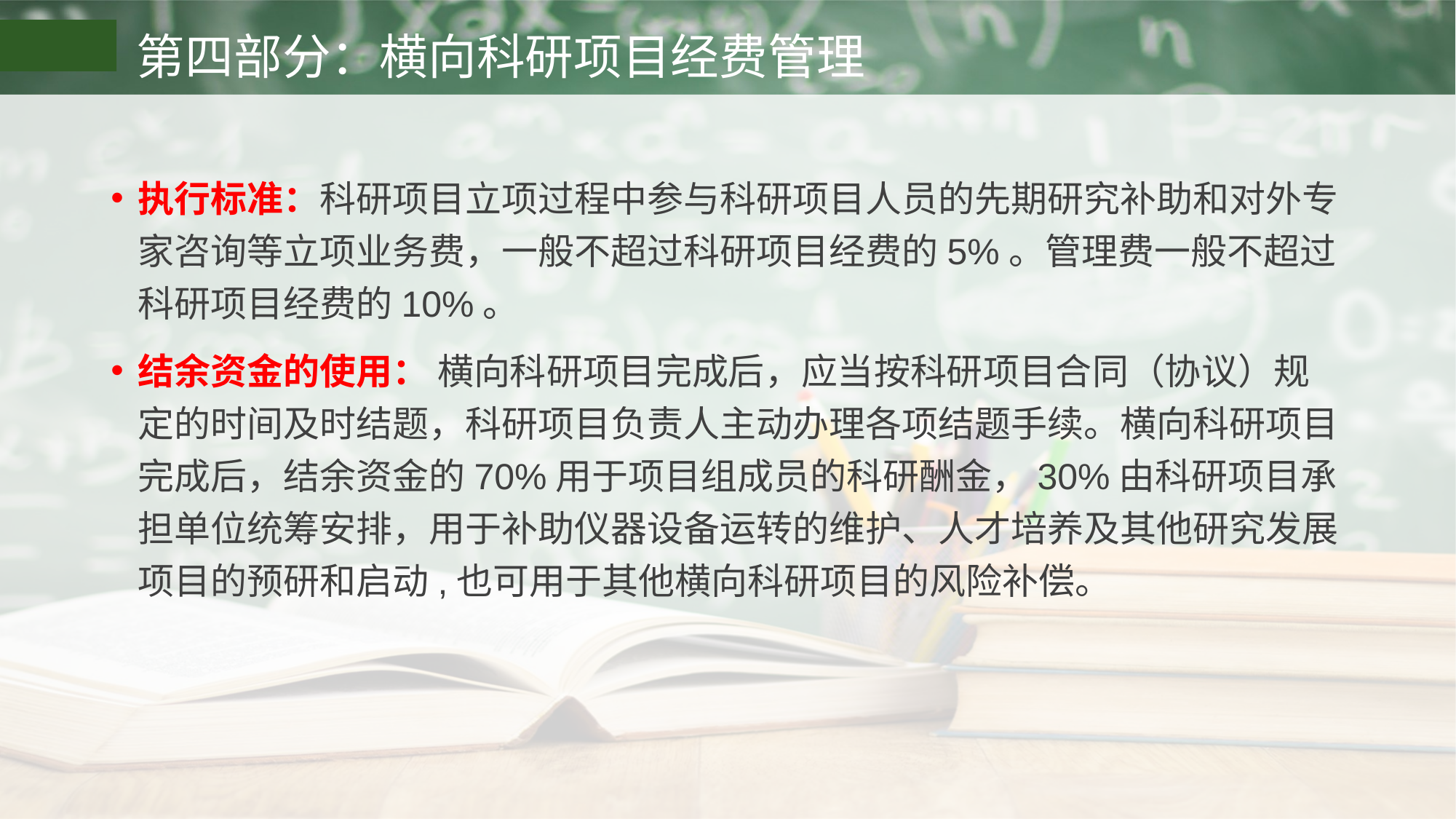

# 第四部分：横向科研项目经费管理
执行标准：科研项目立项过程中参与科研项目人员的先期研究补助和对外专家咨询等立项业务费，一般不超过科研项目经费的5%。管理费一般不超过科研项目经费的10%。
结余资金的使用： 横向科研项目完成后，应当按科研项目合同（协议）规定的时间及时结题，科研项目负责人主动办理各项结题手续。横向科研项目完成后，结余资金的70%用于项目组成员的科研酬金，30%由科研项目承担单位统筹安排，用于补助仪器设备运转的维护、人才培养及其他研究发展项目的预研和启动,也可用于其他横向科研项目的风险补偿。